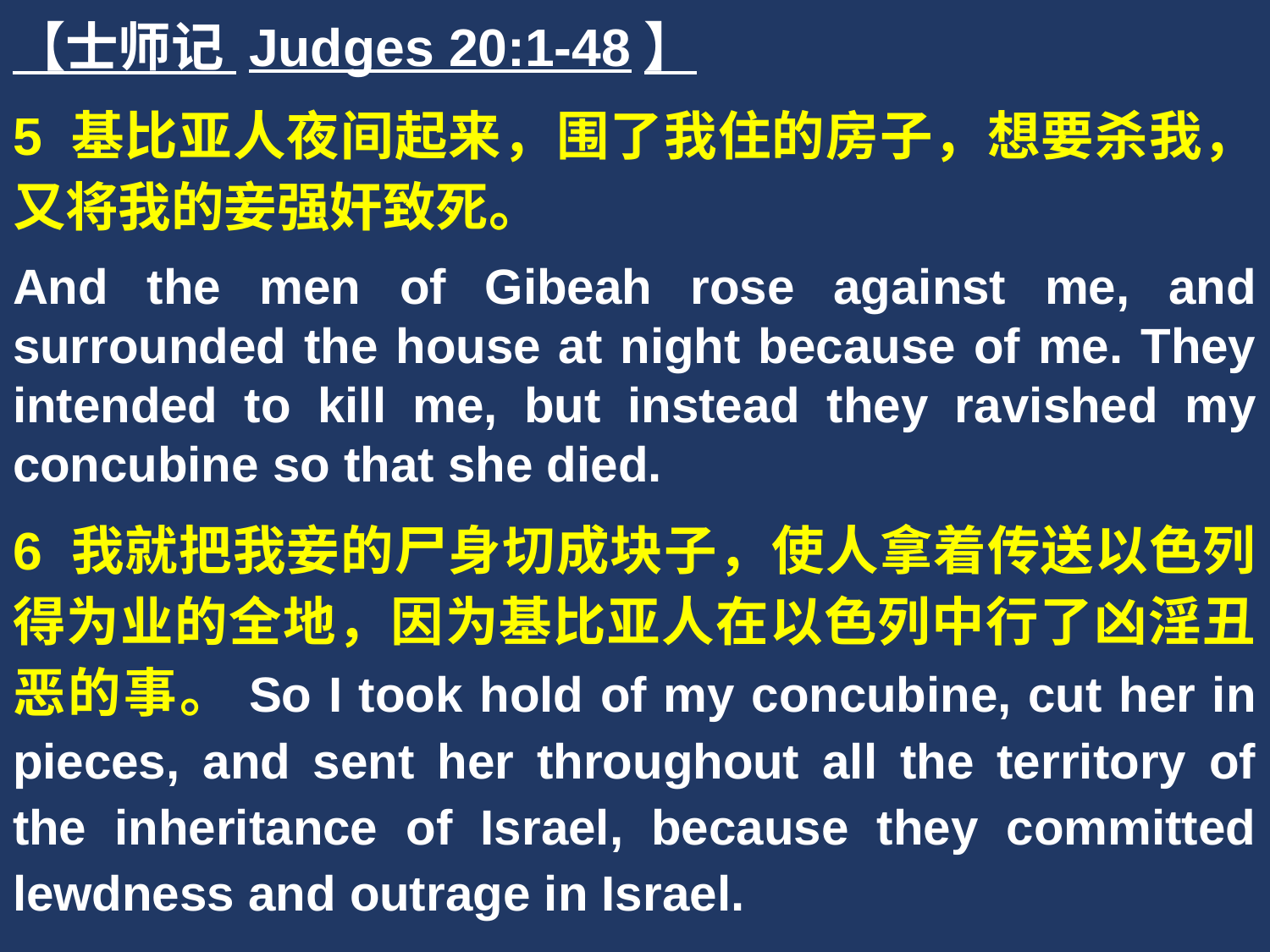

【士师记 Judges 20:1-48】
5 基比亚人夜间起来，围了我住的房子，想要杀我，又将我的妾强奸致死。
And the men of Gibeah rose against me, and surrounded the house at night because of me. They intended to kill me, but instead they ravished my concubine so that she died.
6 我就把我妾的尸身切成块子，使人拿着传送以色列得为业的全地，因为基比亚人在以色列中行了凶淫丑恶的事。So I took hold of my concubine, cut her in pieces, and sent her throughout all the territory of the inheritance of Israel, because they committed lewdness and outrage in Israel.